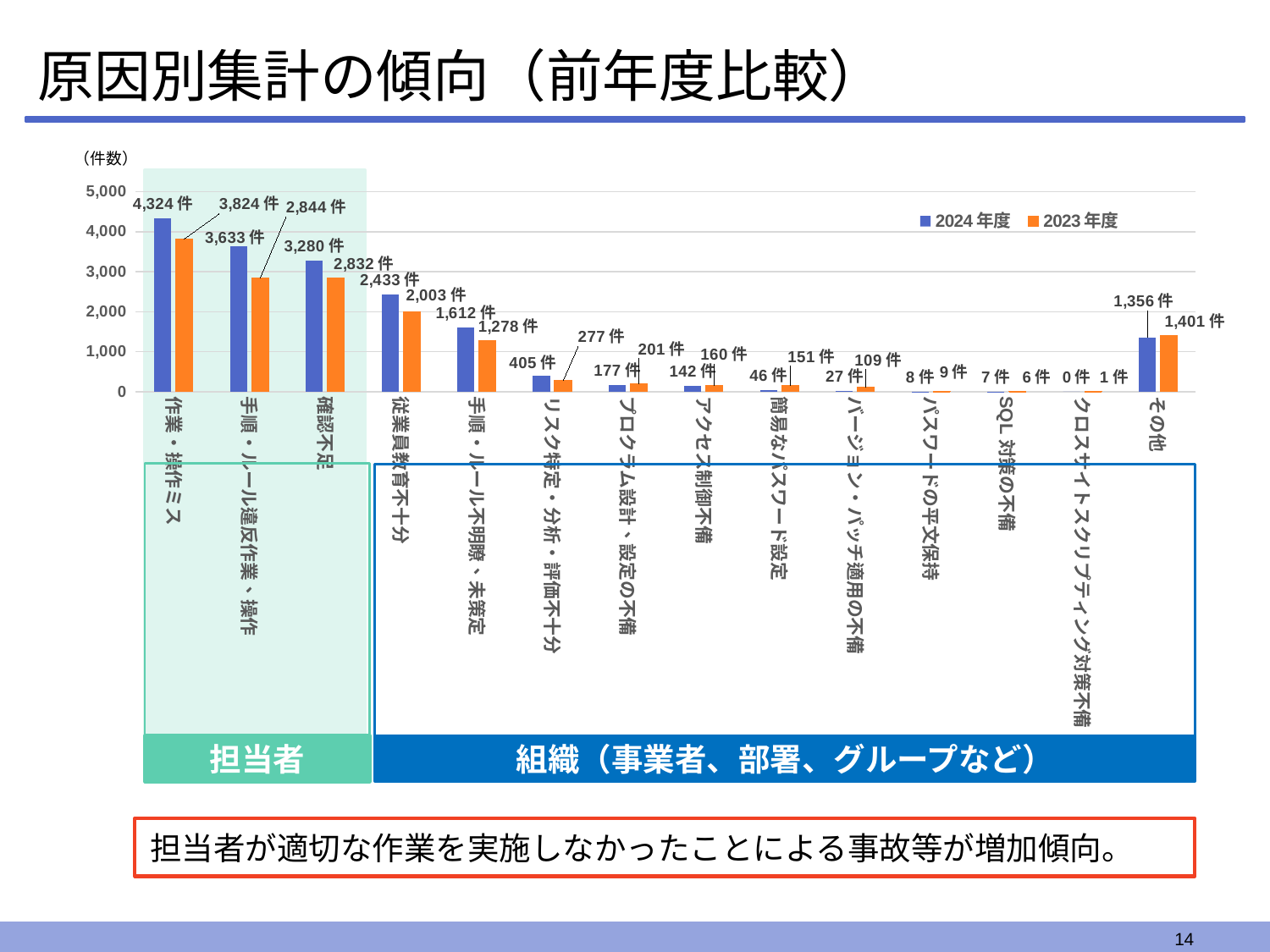

# 原因別集計の傾向（前年度比較）
（件数）

### Chart

| Category | 2024年度 | 2023年度 |
|---|---|---|
| 作業・操作ミス | 4324.0 | 3824.0 |
| 手順・ルール違反作業、操作 | 3633.0 | 2844.0 |
| 確認不足 | 3280.0 | 2832.0 |
| 従業員教育不十分 | 2433.0 | 2003.0 |
| 手順・ルール不明瞭、未策定 | 1612.0 | 1278.0 |
| リスク特定・分析・評価不十分 | 405.0 | 277.0 |
| プロクラム設計、設定の不備 | 177.0 | 201.0 |
| アクセス制御不備 | 142.0 | 160.0 |
| 簡易なパスワード設定 | 46.0 | 151.0 |
| バージョン・パッチ適用の不備 | 27.0 | 109.0 |
| パスワードの平文保持 | 8.0 | 9.0 |
| SQL対策の不備 | 7.0 | 6.0 |
| クロスサイトスクリプティング対策不備 | 0.0 | 1.0 |
| その他 | 1356.0 | 1401.0 |

担当者
組織（事業者、部署、グループなど）
担当者が適切な作業を実施しなかったことによる事故等が増加傾向。
14